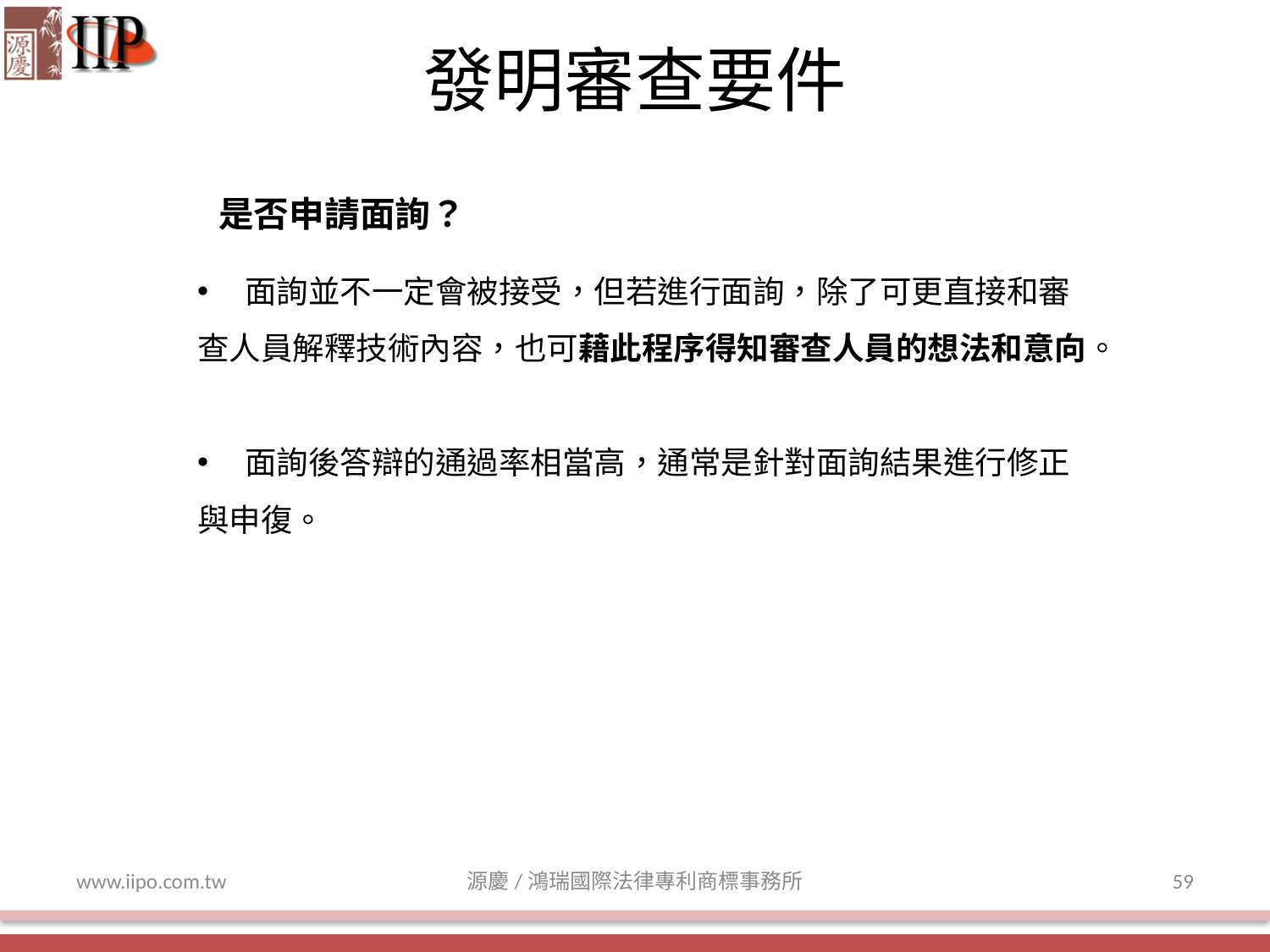

發明審查要件
是否申請面詢？
    面詢並不一定會被接受，但若進行面詢，除了可更直接和審查人員解釋技術內容，也可藉此程序得知審查人員的想法和意向。

    面詢後答辯的通過率相當高，通常是針對面詢結果進行修正與申復。
www.iipo.com.tw
源慶/鴻瑞國際法律專利商標事務所
59